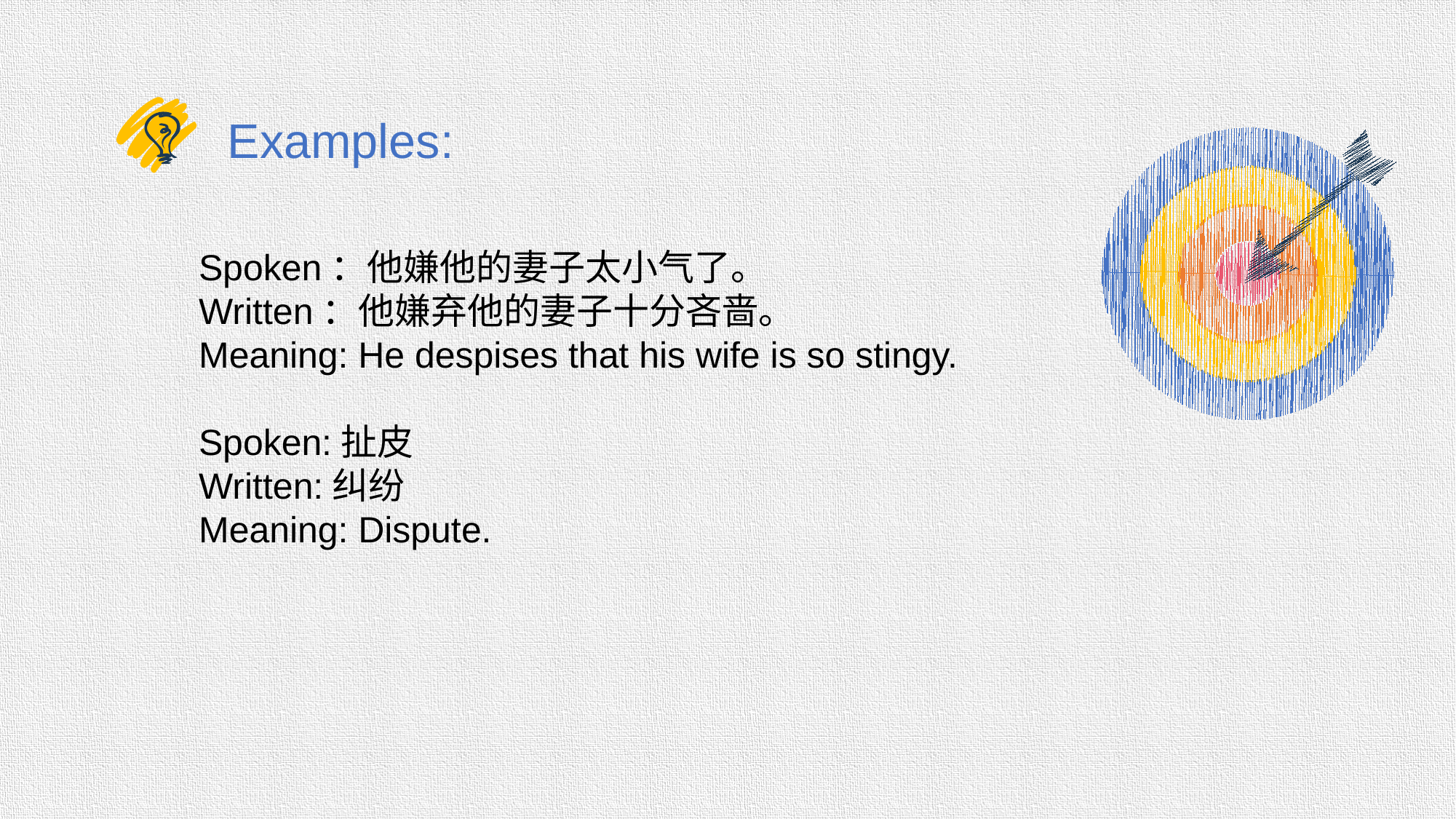

Examples:

Spoken：他嫌他的妻子太小气了。
Written：他嫌弃他的妻子十分吝啬。
Meaning: He despises that his wife is so stingy.

Spoken:扯皮
Written:纠纷
Meaning: Dispute.